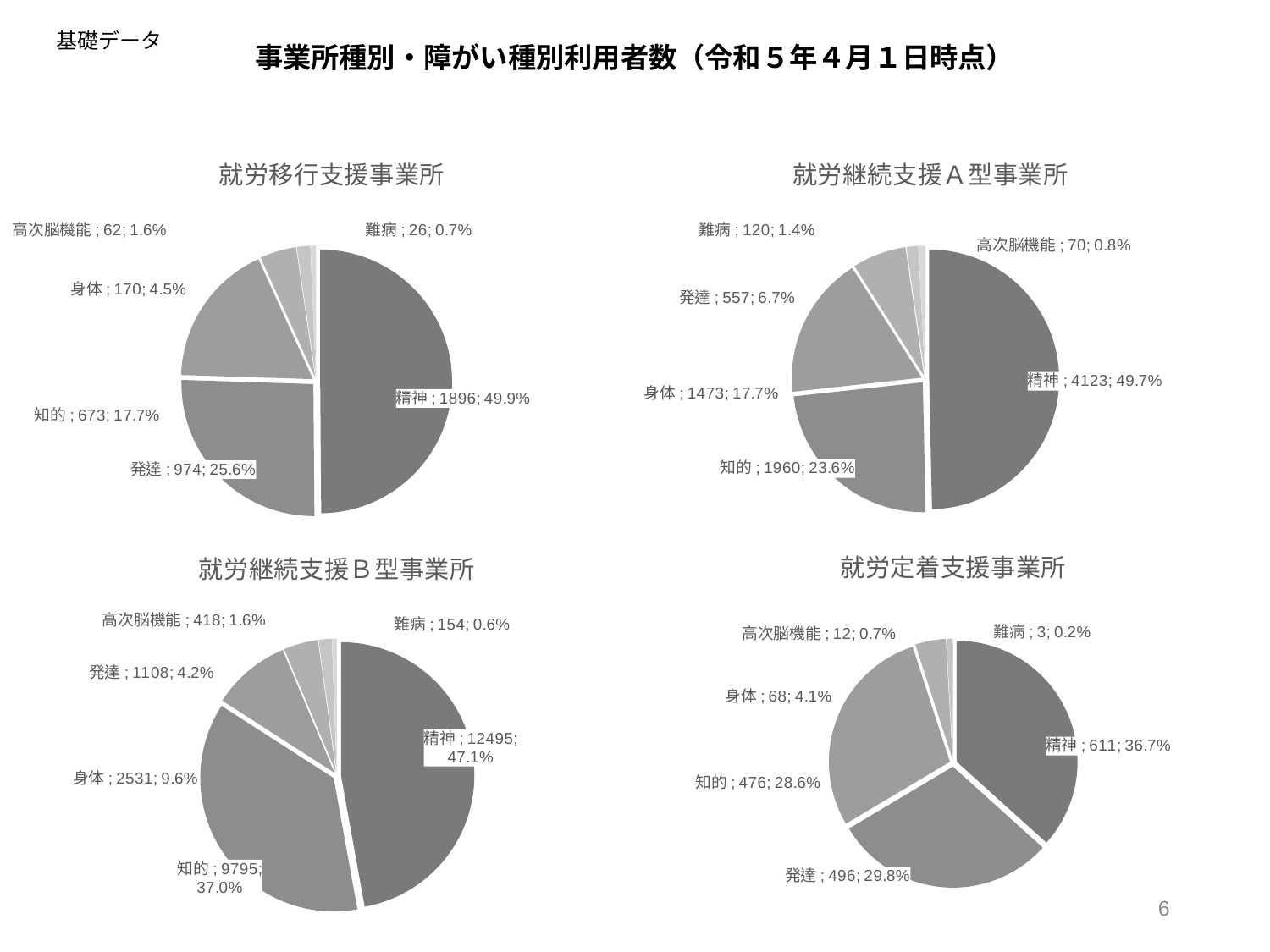

基礎データ
事業所種別・障がい種別利用者数（令和５年４月１日時点）

### Chart: 就労移行支援事業所

| Category | 人数 |
|---|---|
| 精神 | 1896.0 |
| 発達 | 974.0 |
| 知的 | 673.0 |
| 身体 | 170.0 |
| 高次脳機能 | 62.0 |
| 難病 | 26.0 |

### Chart: 就労継続支援Ａ型事業所

| Category | 人数 |
|---|---|
| 精神 | 4123.0 |
| 知的 | 1960.0 |
| 身体 | 1473.0 |
| 発達 | 557.0 |
| 難病 | 120.0 |
| 高次脳機能 | 70.0 |

### Chart: 就労継続支援Ｂ型事業所

| Category | 人数 |
|---|---|
| 精神 | 12495.0 |
| 知的 | 9795.0 |
| 身体 | 2531.0 |
| 発達 | 1108.0 |
| 高次脳機能 | 418.0 |
| 難病 | 154.0 |

### Chart: 就労定着支援事業所

| Category |  |
|---|---|
| 精神 | 611.0 |
| 発達 | 496.0 |
| 知的 | 476.0 |
| 身体 | 68.0 |
| 高次脳機能 | 12.0 |
| 難病 | 3.0 |
6